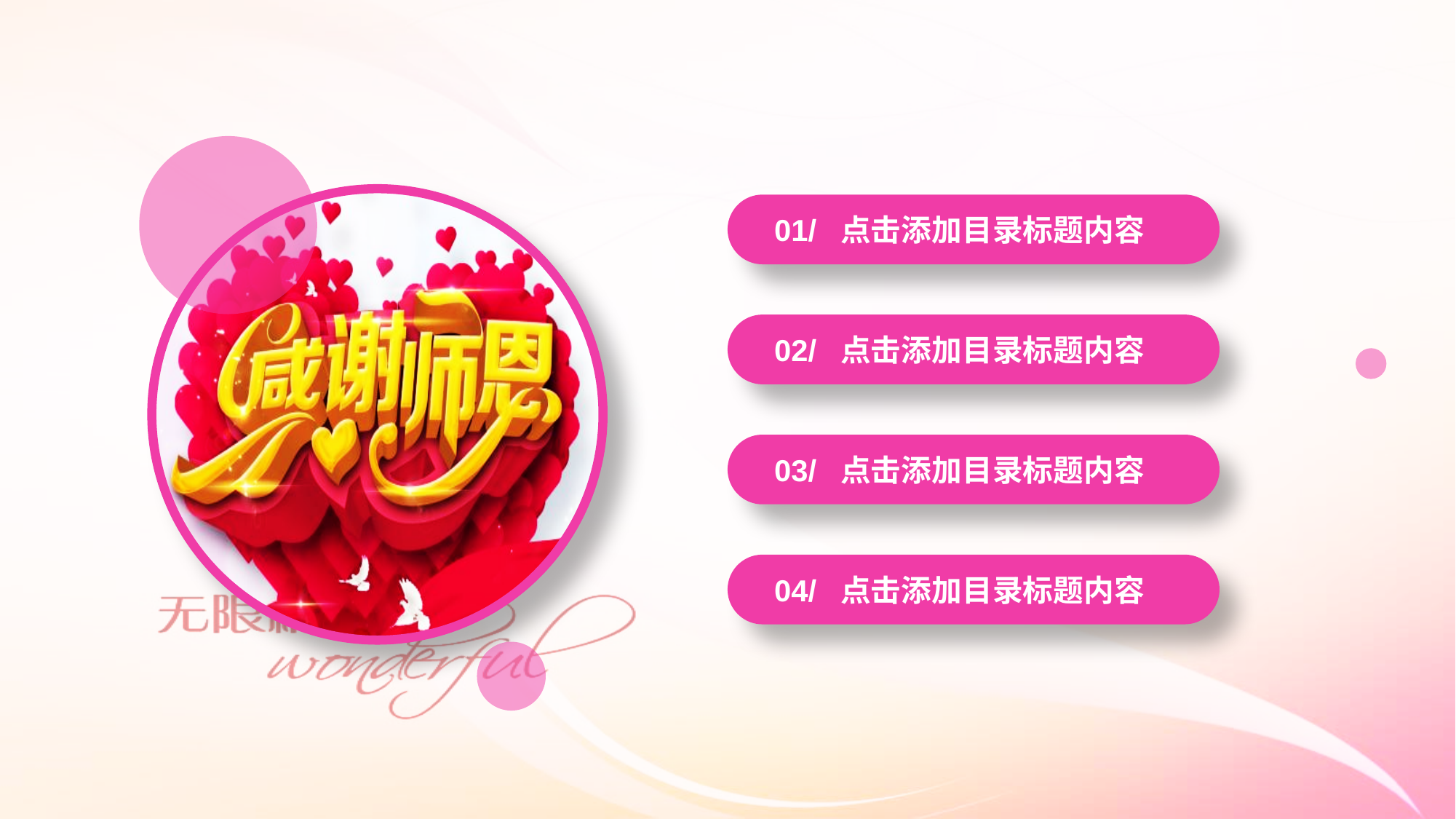

01/  点击添加目录标题内容
02/  点击添加目录标题内容

03/  点击添加目录标题内容
04/  点击添加目录标题内容

。